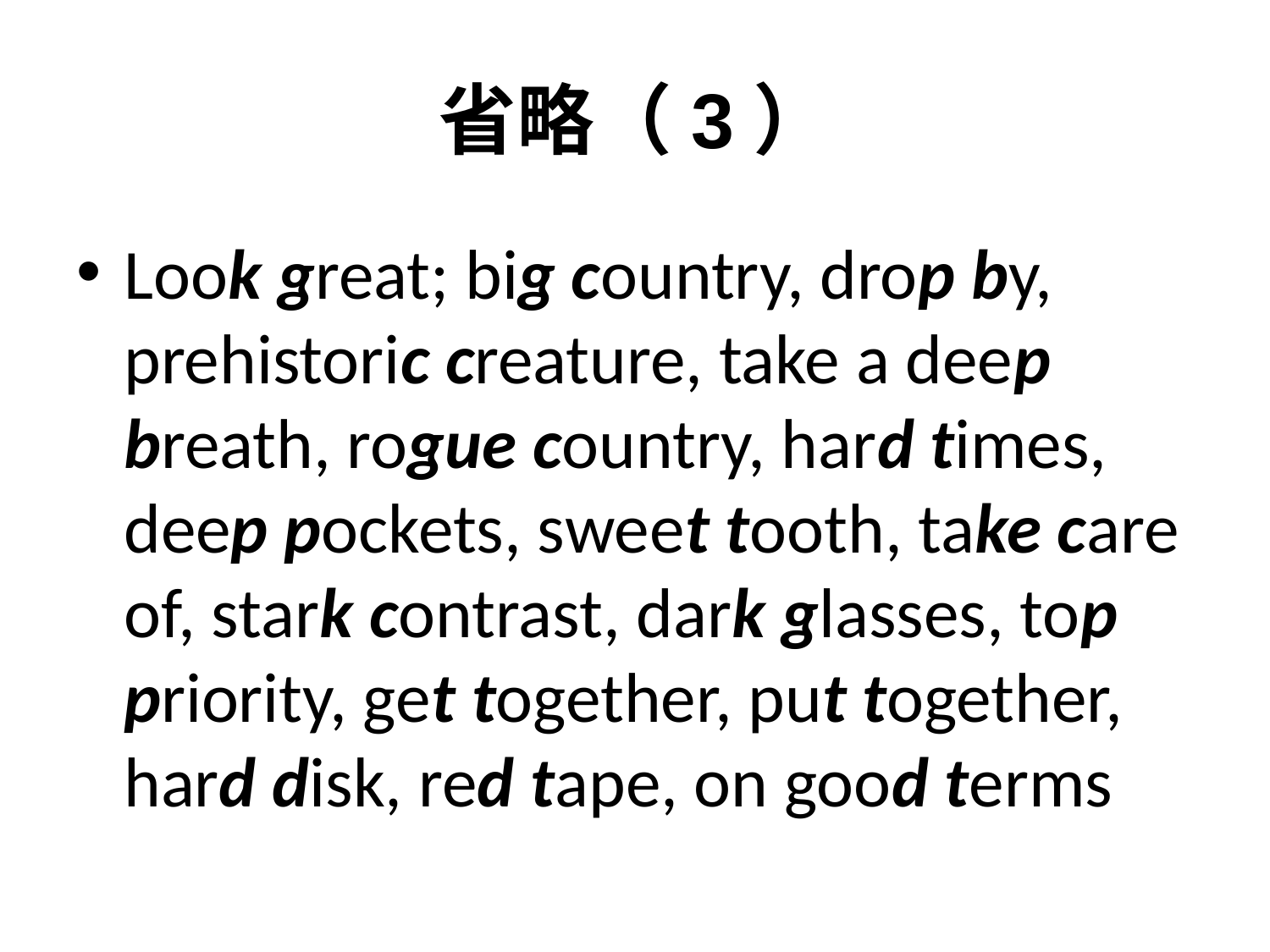

# 省略（3）
Look great; big country, drop by, prehistoric creature, take a deep breath, rogue country, hard times, deep pockets, sweet tooth, take care of, stark contrast, dark glasses, top priority, get together, put together, hard disk, red tape, on good terms